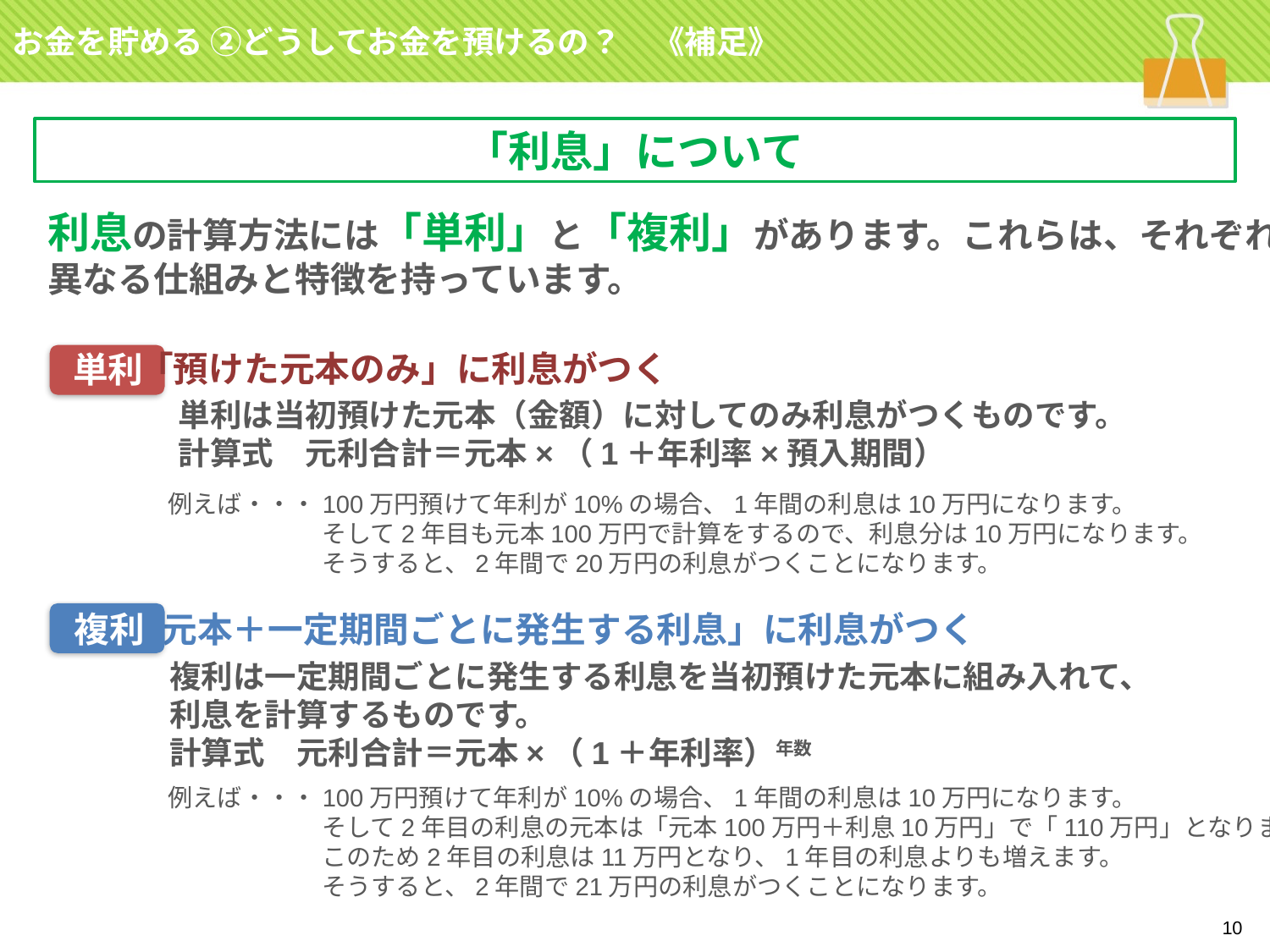

お金を貯める ②どうしてお金を預けるの？　《補足》
「利息」について
利息の計算方法には「単利」と「複利」があります。これらは、それぞれ
異なる仕組みと特徴を持っています。
「預けた元本のみ」に利息がつく
単利

単利は当初預けた元本（金額）に対してのみ利息がつくものです。
計算式　元利合計＝元本×（1＋年利率×預入期間）
例えば・・・100万円預けて年利が10%の場合、1年間の利息は10万円になります。
　　　　　　 そして2年目も元本100万円で計算をするので、利息分は10万円になります。
　　　　　　 そうすると、2年間で20万円の利息がつくことになります。
複利
「元本＋一定期間ごとに発生する利息」に利息がつく

複利は一定期間ごとに発生する利息を当初預けた元本に組み入れて、
利息を計算するものです。
計算式　元利合計＝元本×（1＋年利率）年数
例えば・・・100万円預けて年利が10%の場合、1年間の利息は10万円になります。
　　　　　　 そして2年目の利息の元本は「元本100万円＋利息10万円」で「110万円」となります。
　　　　　　 このため2年目の利息は11万円となり、1年目の利息よりも増えます。
　　　　　　 そうすると、2年間で21万円の利息がつくことになります。
10